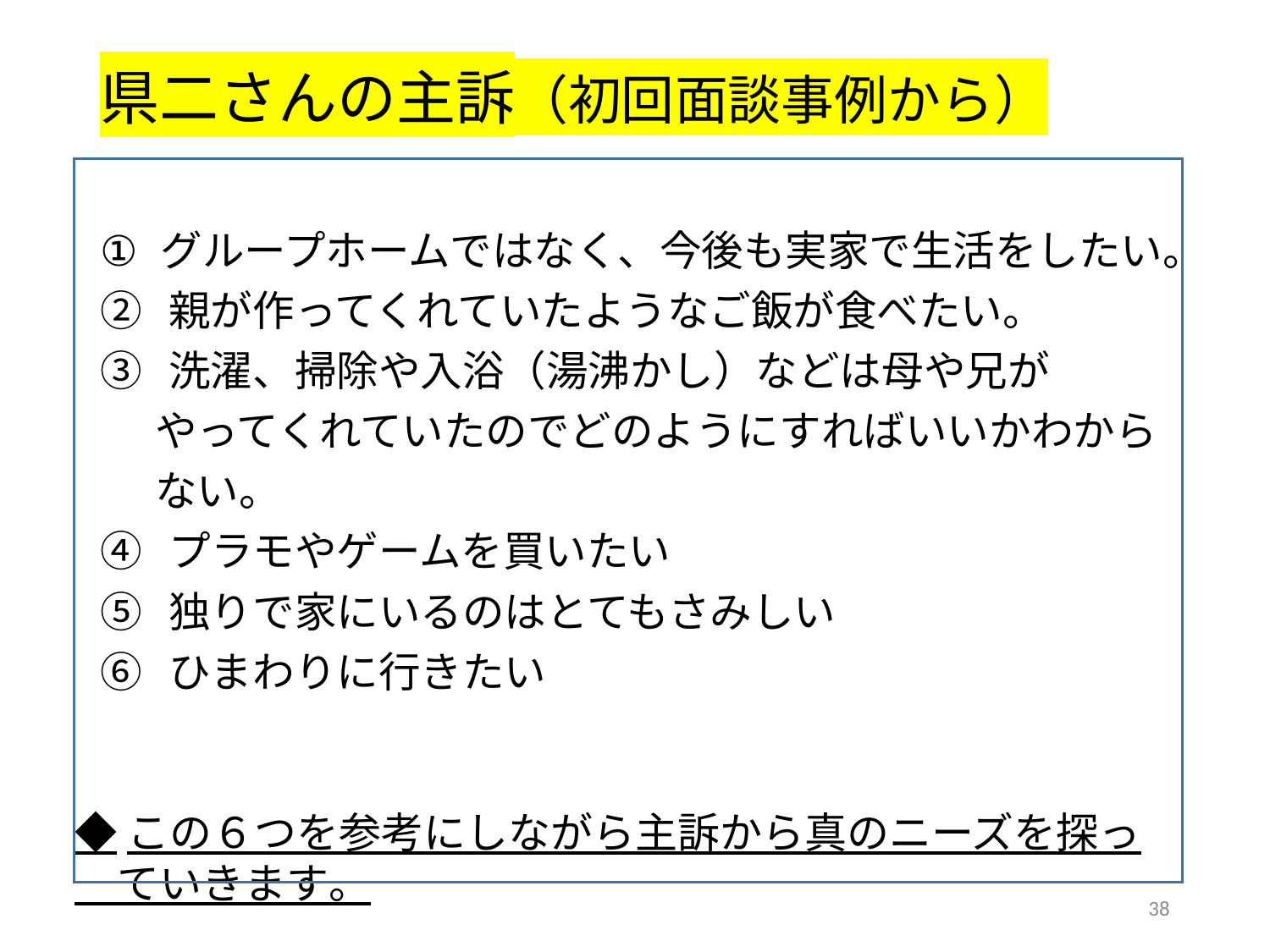

# 県二さんの主訴（初回面談事例から）

グループホームではなく、今後も実家で生活をしたい。
②  親が作ってくれていたようなご飯が食べたい。
③  洗濯、掃除や入浴（湯沸かし）などは母や兄が
     やってくれていたのでどのようにすればいいかわから
     ない。
④  プラモやゲームを買いたい
⑤  独りで家にいるのはとてもさみしい
⑥  ひまわりに行きたい
◆この６つを参考にしながら主訴から真のニーズを探っ　ていきます。
38